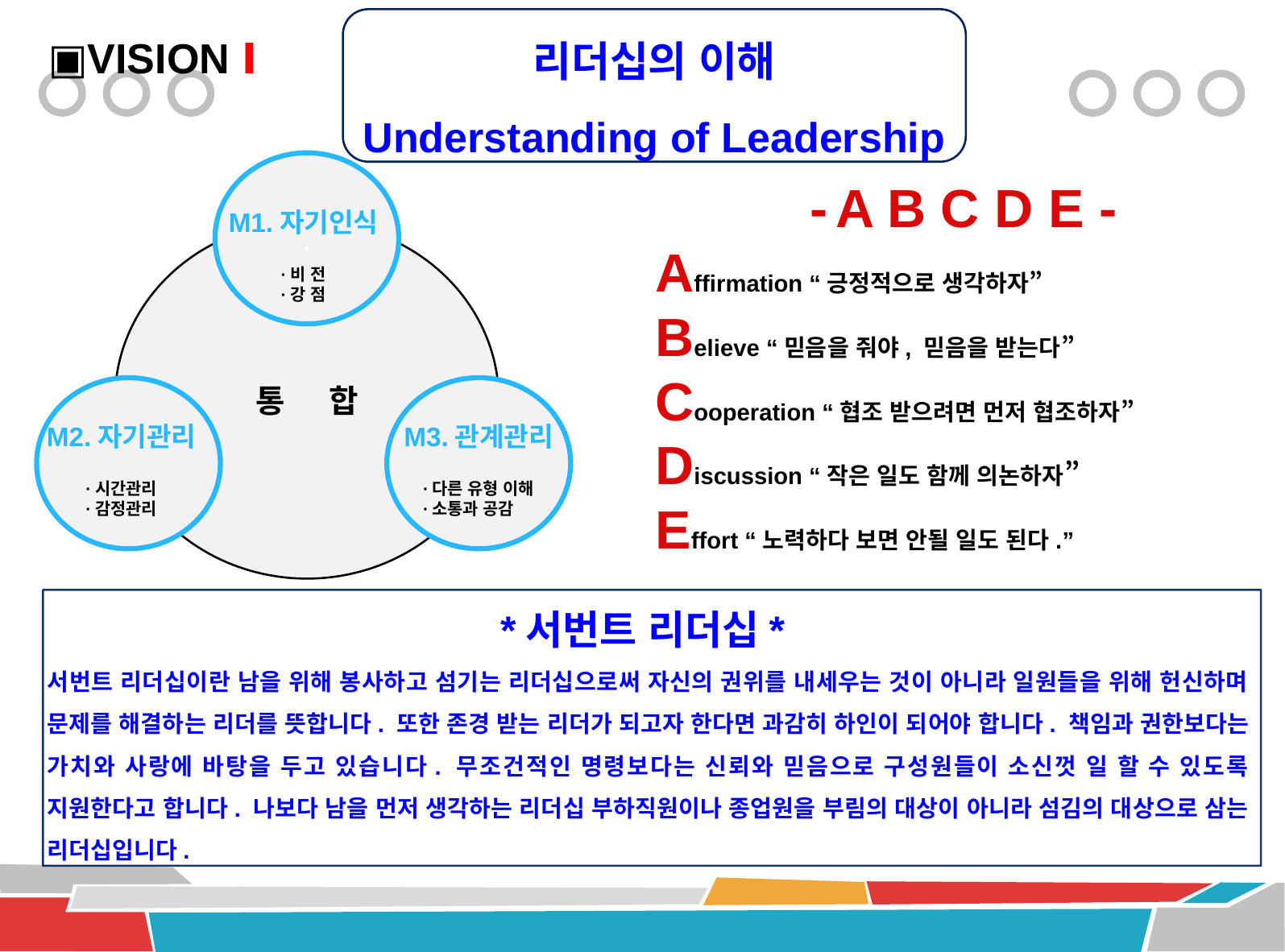

▣VISION Ⅰ

리더십의 이해
Understanding of Leadership
.
M1.자기인식

·비 전
·강 점
통     합

M2.자기관리

·시간관리
·감정관리
M3.관계관리

      ·다른 유형 이해
      ·소통과 공감
- A B C D E -
Affirmation “긍정적으로 생각하자”
Believe “믿음을 줘야, 믿음을 받는다”
Cooperation “협조 받으려면 먼저 협조하자”
Discussion “작은 일도 함께 의논하자”
Effort “노력하다 보면 안될 일도 된다.”
*서번트 리더십*
서번트 리더십이란 남을 위해 봉사하고 섬기는 리더십으로써 자신의 권위를 내세우는 것이 아니라 일원들을 위해 헌신하며 문제를 해결하는 리더를 뜻합니다. 또한 존경 받는 리더가 되고자 한다면 과감히 하인이 되어야 합니다. 책임과 권한보다는 가치와 사랑에 바탕을 두고 있습니다. 무조건적인 명령보다는 신뢰와 믿음으로 구성원들이 소신껏 일 할 수 있도록 지원한다고 합니다. 나보다 남을 먼저 생각하는 리더십 부하직원이나 종업원을 부림의 대상이 아니라 섬김의 대상으로 삼는 리더십입니다.